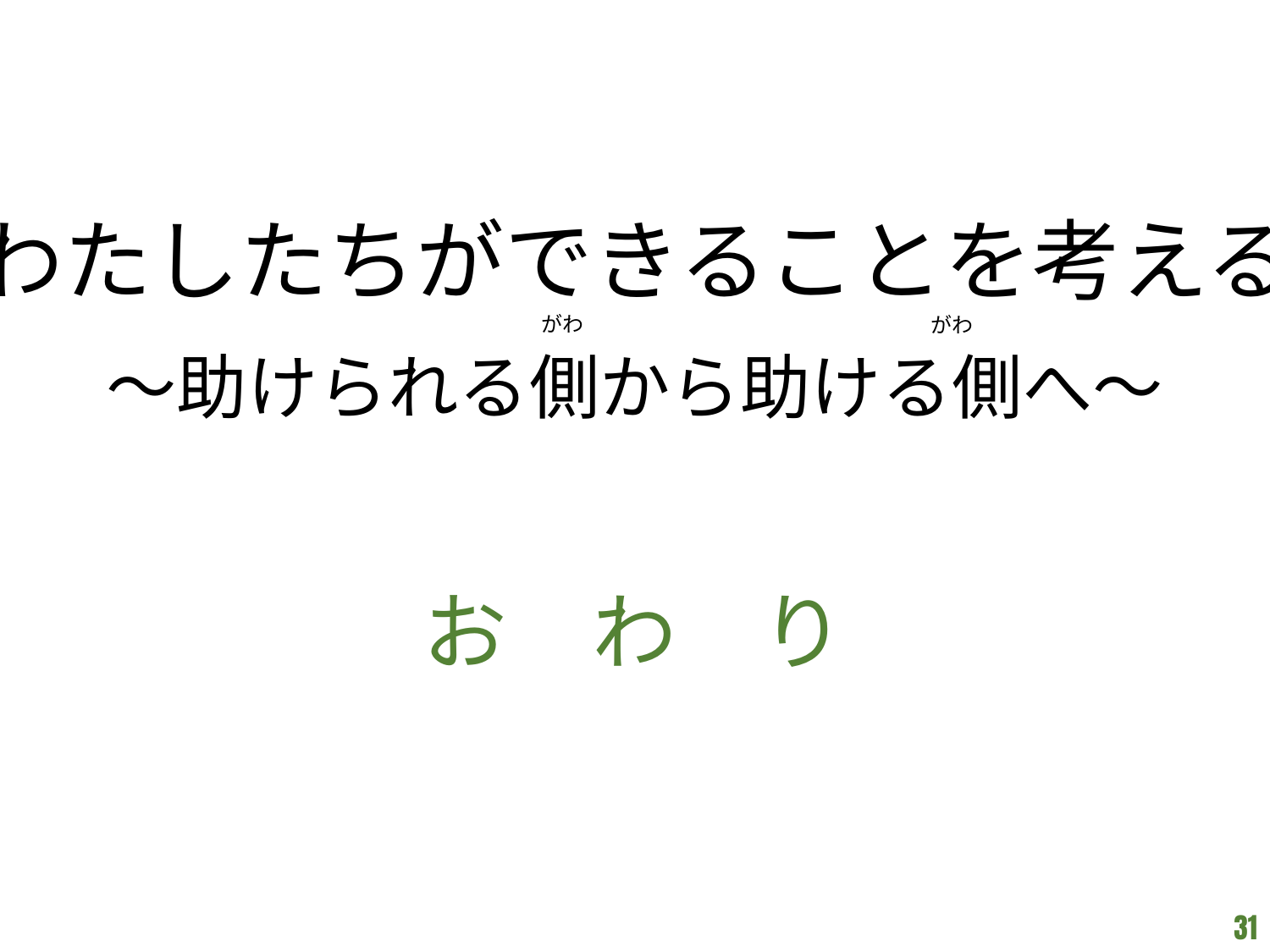

わたしたちができることを考える
～助けられる側から助ける側へ～
がわ
がわ
お　わ　り
31